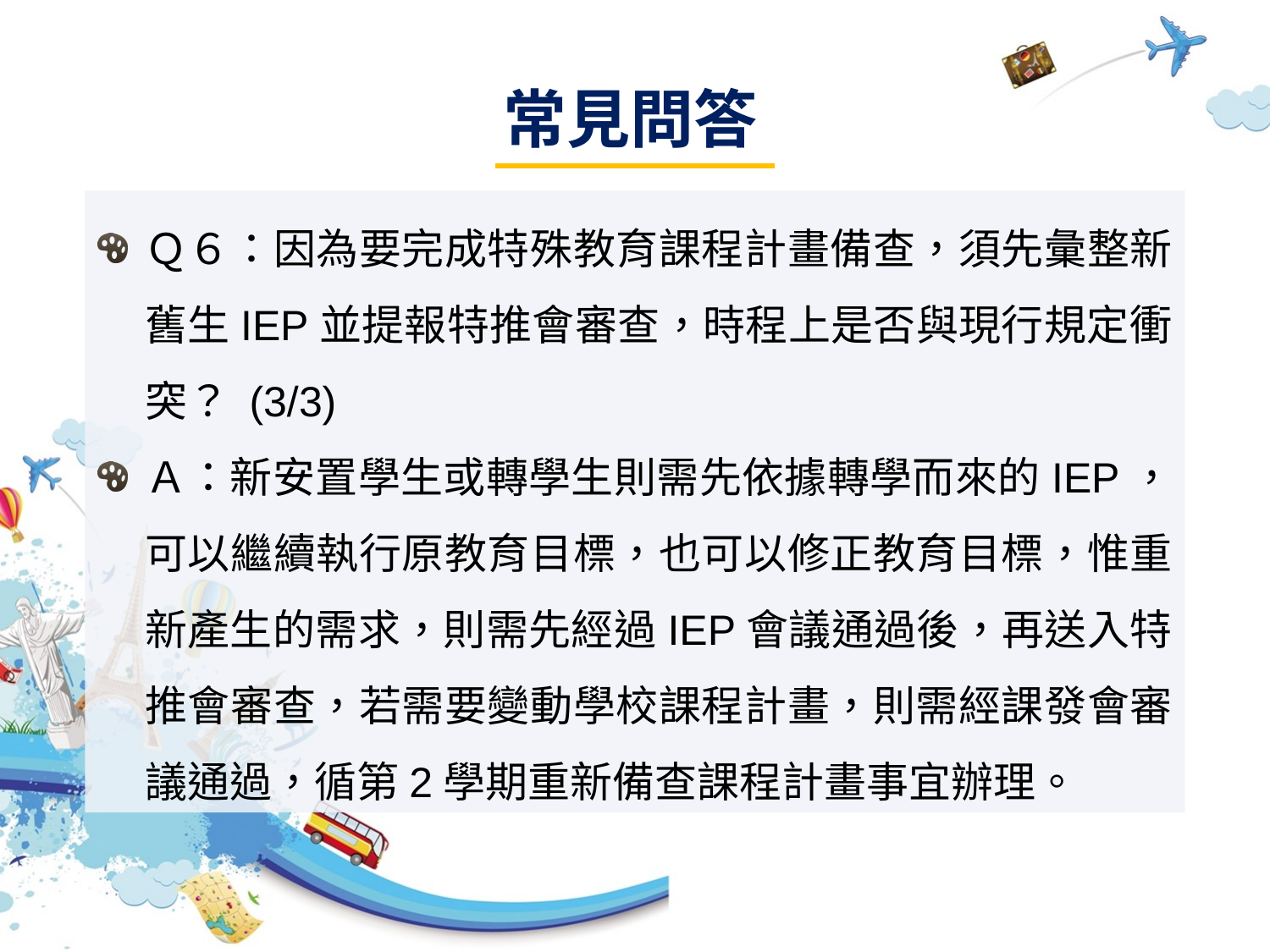

# 常見問答
Ｑ６：因為要完成特殊教育課程計畫備查，須先彙整新舊生IEP並提報特推會審查，時程上是否與現行規定衝突？ (3/3)
Ａ：新安置學生或轉學生則需先依據轉學而來的IEP，可以繼續執行原教育目標，也可以修正教育目標，惟重新產生的需求，則需先經過IEP會議通過後，再送入特推會審查，若需要變動學校課程計畫，則需經課發會審議通過，循第2學期重新備查課程計畫事宜辦理。